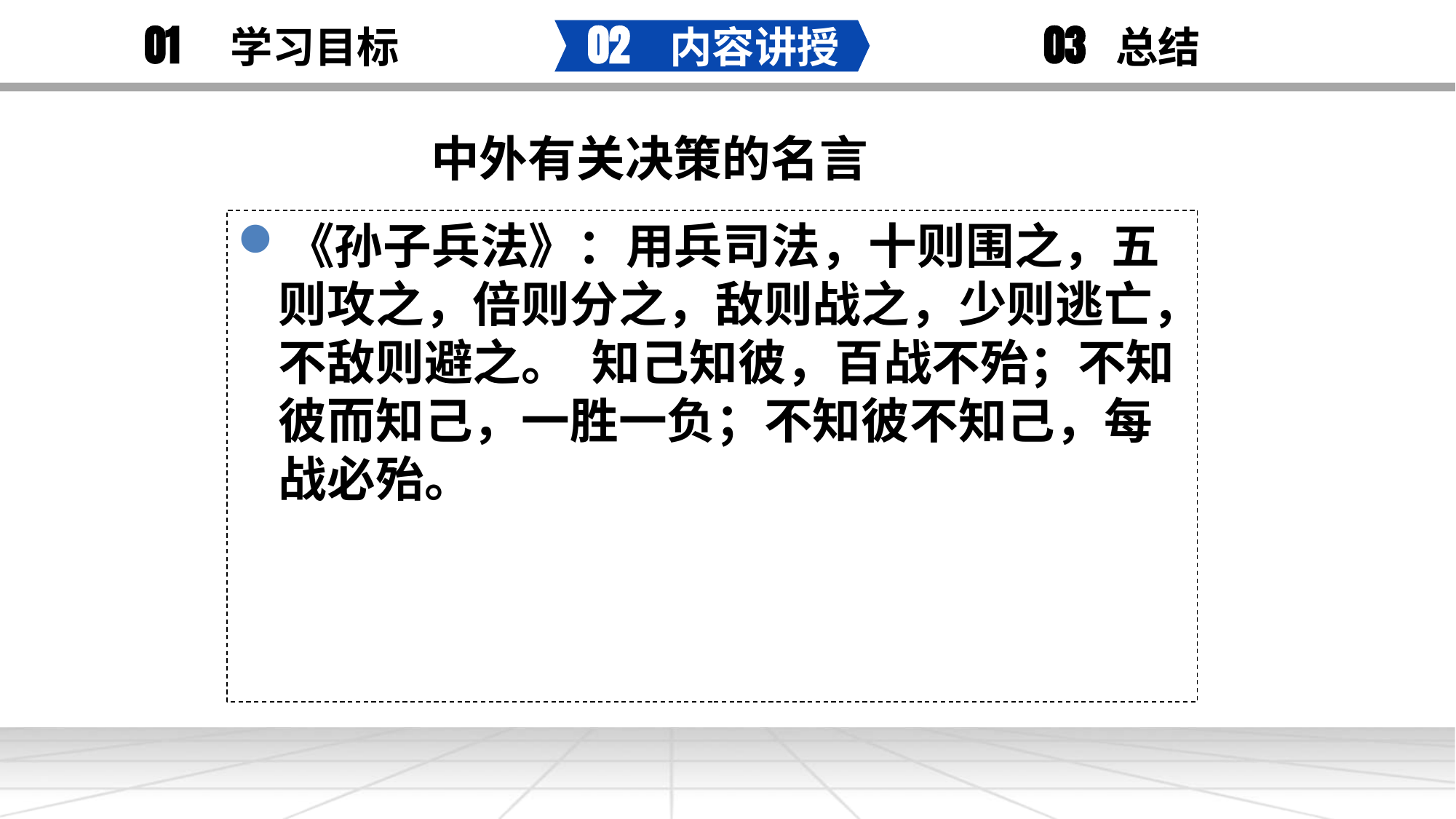

02   内容讲授
03  总结
01    学习目标

中外有关决策的名言
《孙子兵法》：用兵司法，十则围之，五则攻之，倍则分之，敌则战之，少则逃亡，不敌则避之。  知己知彼，百战不殆；不知彼而知己，一胜一负；不知彼不知己，每战必殆。